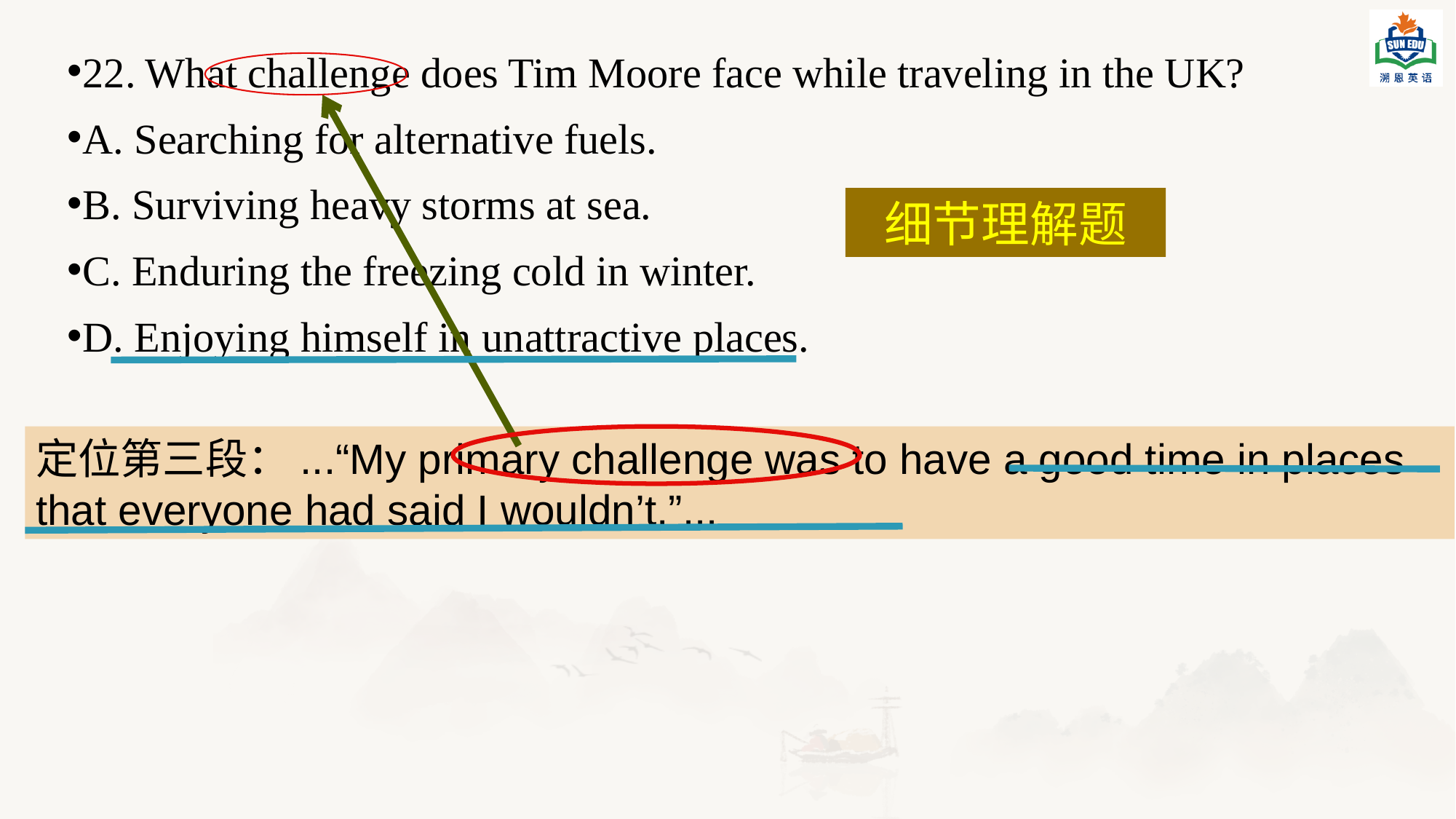

22. What challenge does Tim Moore face while traveling in the UK?
A. Searching for alternative fuels.
B. Surviving heavy storms at sea.
C. Enduring the freezing cold in winter.
D. Enjoying himself in unattractive places.

细节理解题
定位第三段：...“My primary challenge was to have a good time in places that everyone had said I wouldn’t,”...